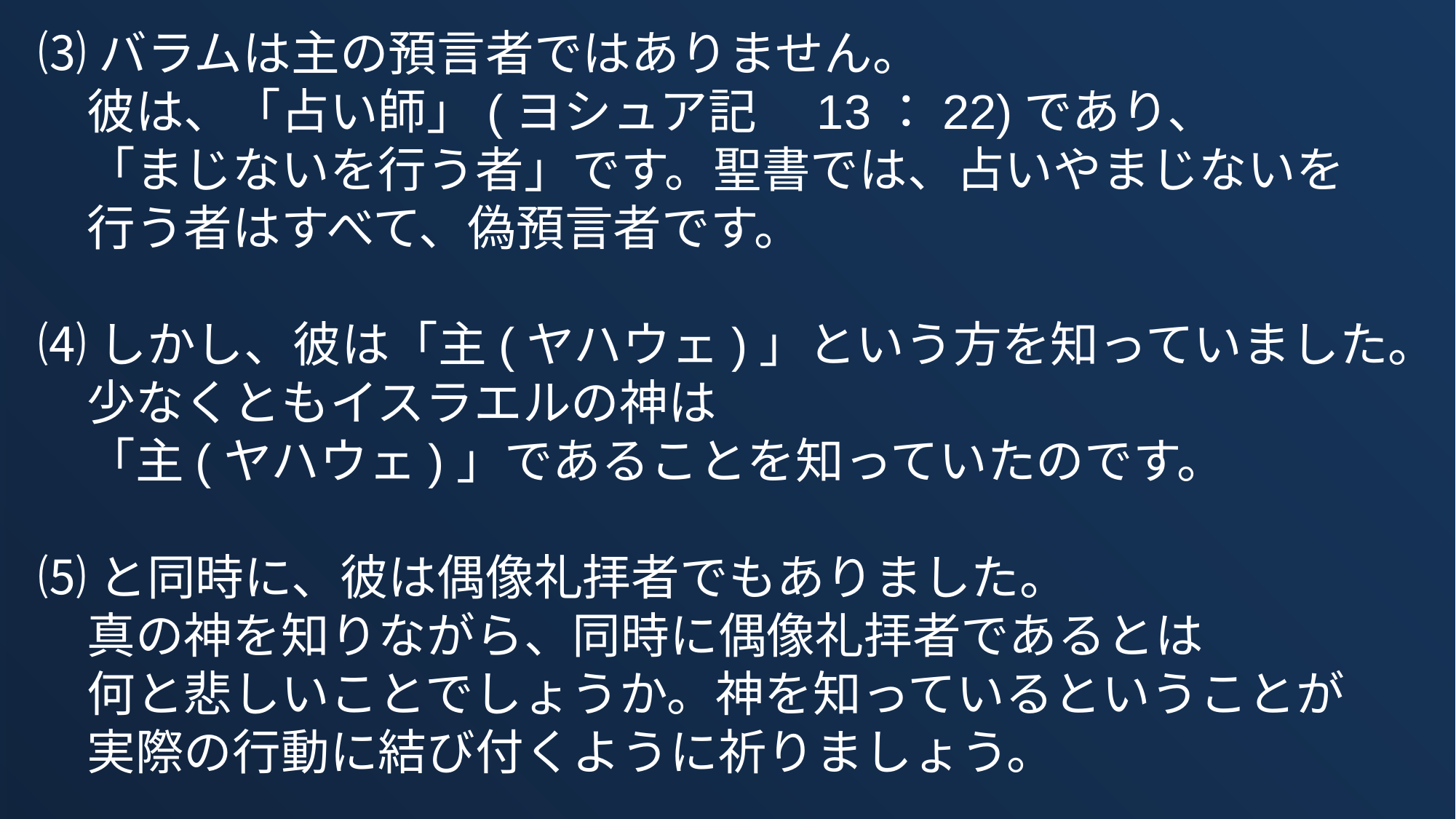

⑶バラムは主の預言者ではありません。
　彼は、「占い師」(ヨシュア記　13：22)であり、
　「まじないを行う者」です。聖書では、占いやまじないを
　行う者はすべて、偽預言者です。

⑷しかし、彼は「主(ヤハウェ)」という方を知っていました。
　少なくともイスラエルの神は
　「主(ヤハウェ)」であることを知っていたのです。

⑸と同時に、彼は偶像礼拝者でもありました。
　真の神を知りながら、同時に偶像礼拝者であるとは
　何と悲しいことでしょうか。神を知っているということが
　実際の行動に結び付くように祈りましょう。